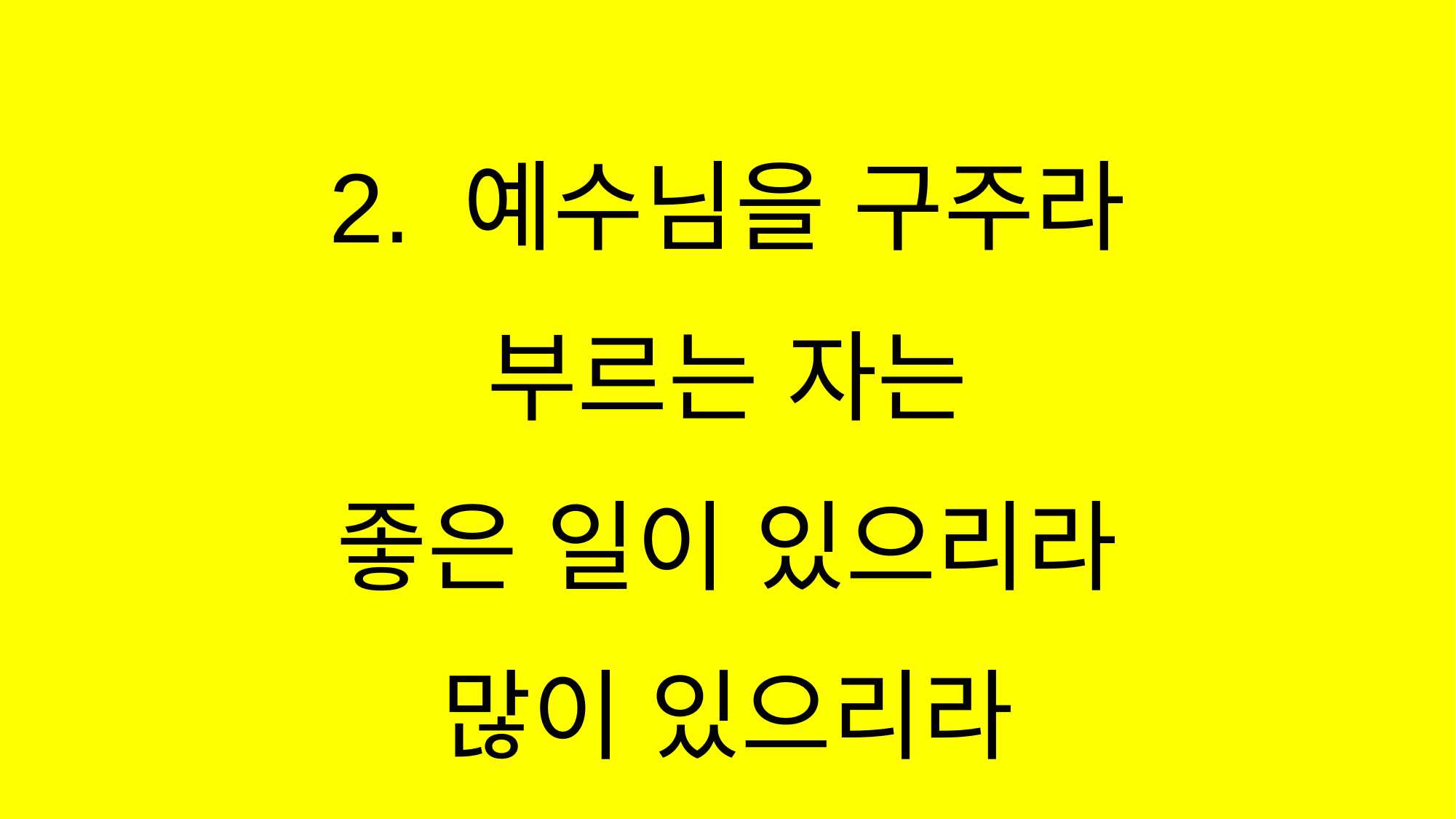

#
2. 예수님을 구주라

부르는 자는

좋은 일이 있으리라

많이 있으리라